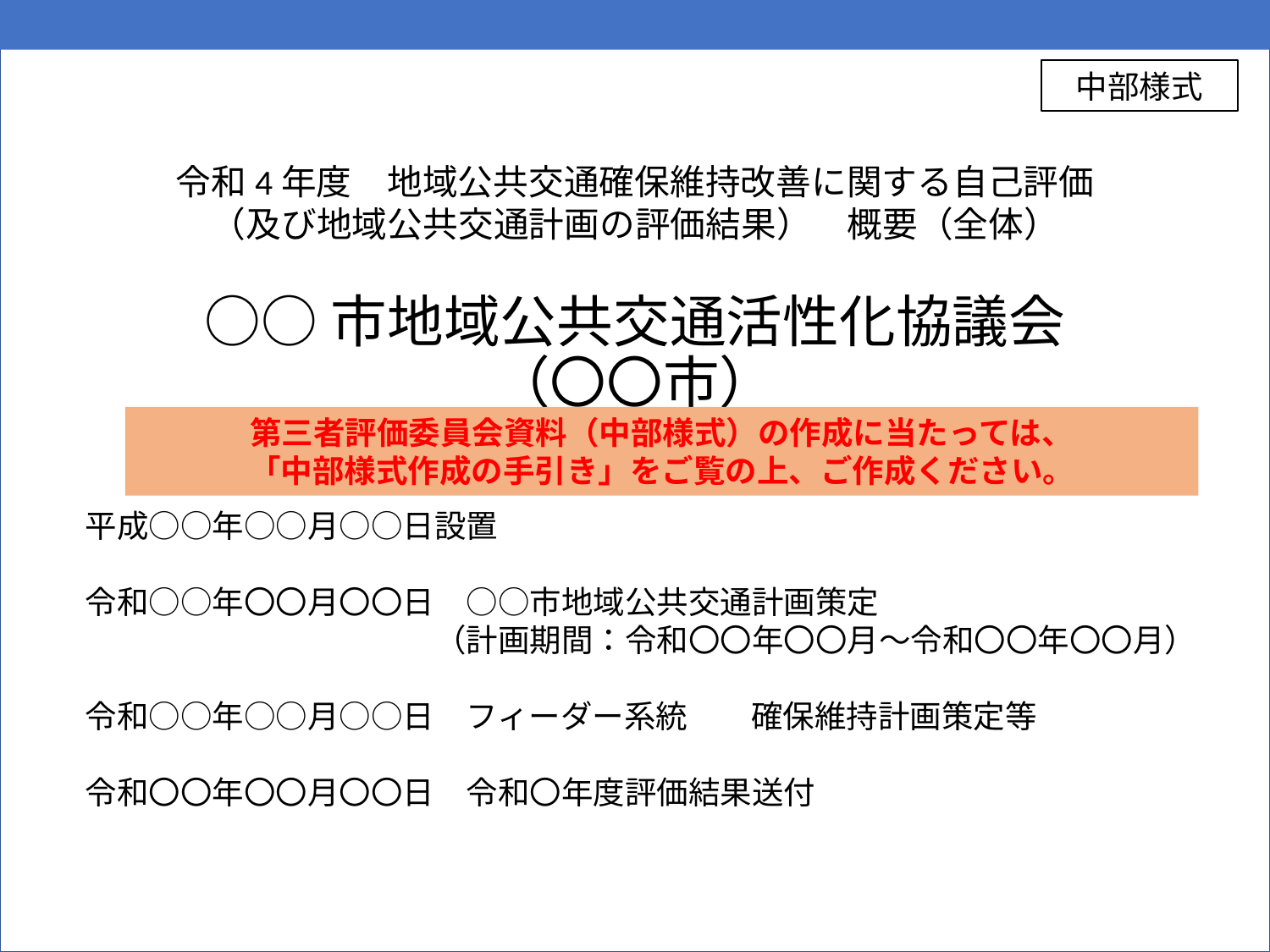

1
中部様式
令和4年度　地域公共交通確保維持改善に関する自己評価
（及び地域公共交通計画の評価結果）　概要（全体）
# ○○市地域公共交通活性化協議会 （〇〇市）
第三者評価委員会資料（中部様式）の作成に当たっては、
「中部様式作成の手引き」をご覧の上、ご作成ください。
平成○○年○○月○○日設置

令和○○年〇〇月〇〇日　○○市地域公共交通計画策定
　　　　　　　　　　　（計画期間：令和〇〇年〇〇月～令和〇〇年〇〇月）

令和○○年○○月○○日　フィーダー系統　　確保維持計画策定等

令和〇〇年〇〇月〇〇日　令和〇年度評価結果送付